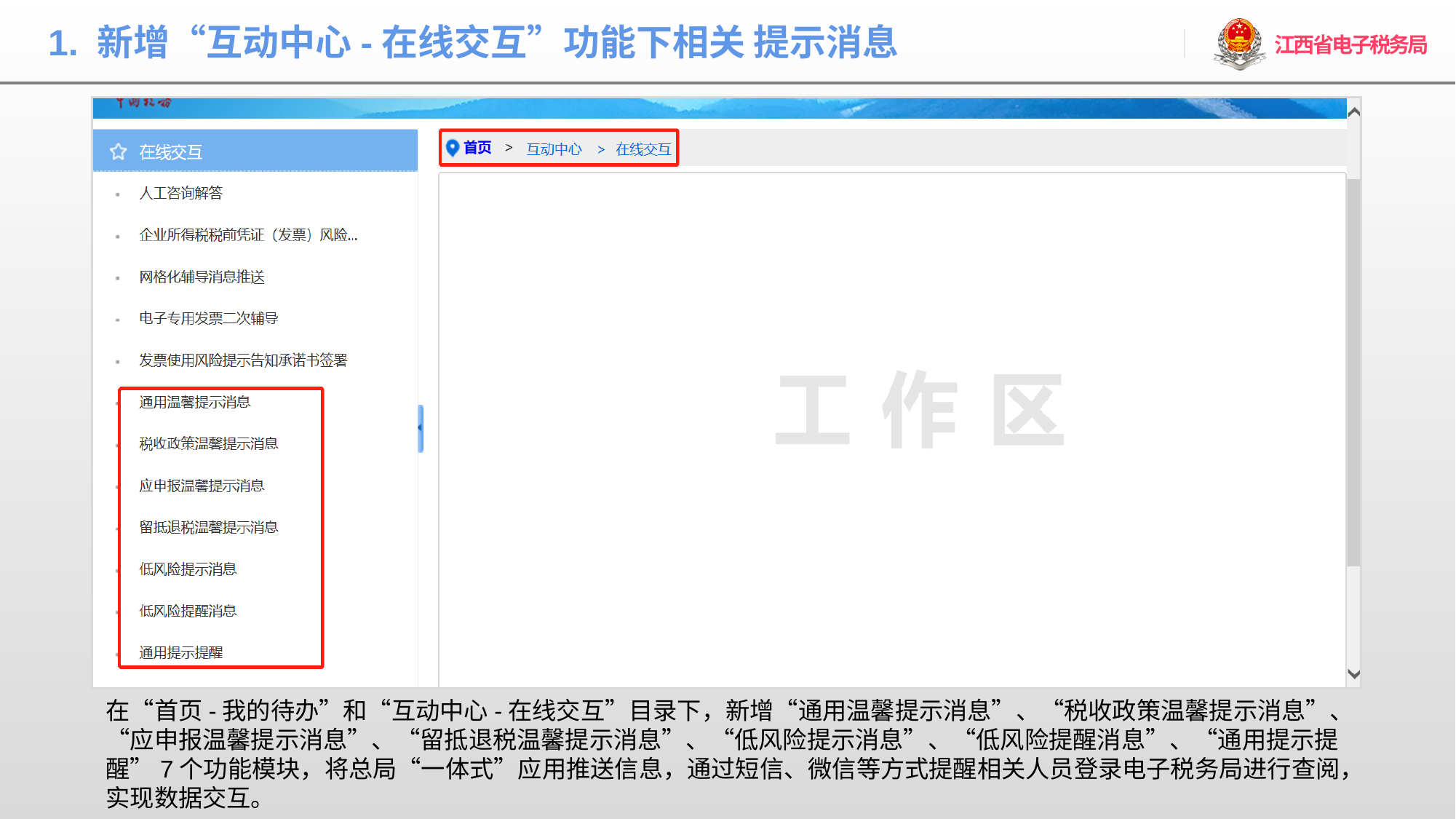

1. 新增“互动中心-在线交互”功能下相关 提示消息

在“首页-我的待办”和“互动中心-在线交互”目录下，新增“通用温馨提示消息”、“税收政策温馨提示消息”、“应申报温馨提示消息”、“留抵退税温馨提示消息”、“低风险提示消息”、“低风险提醒消息”、“通用提示提醒”7个功能模块，将总局“一体式”应用推送信息，通过短信、微信等方式提醒相关人员登录电子税务局进行查阅，实现数据交互。